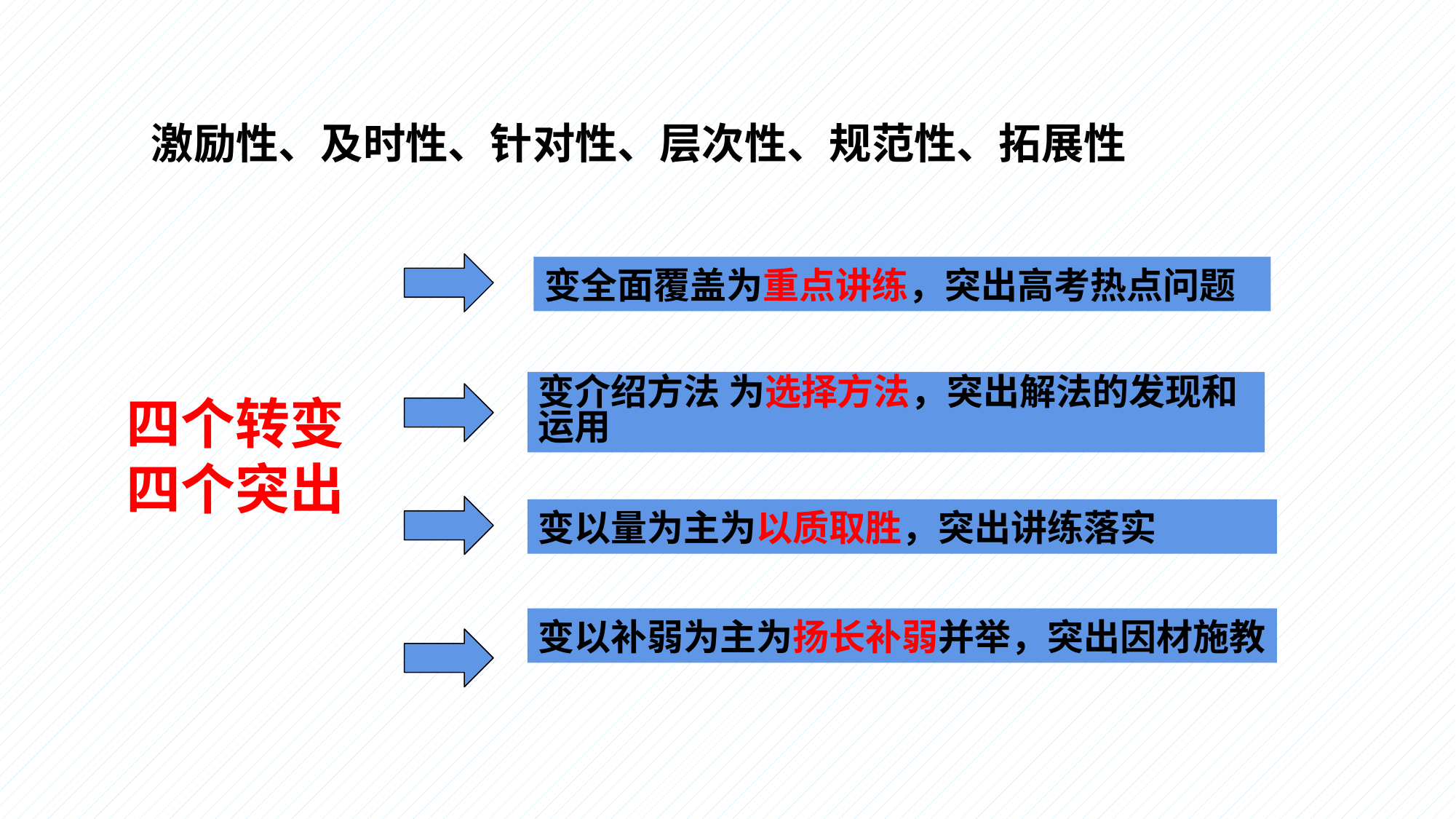

激励性、及时性、针对性、层次性、规范性、拓展性

变全面覆盖为重点讲练，突出高考热点问题
变介绍方法 为选择方法，突出解法的发现和运用
四个转变
四个突出

变以量为主为以质取胜，突出讲练落实
变以补弱为主为扬长补弱并举，突出因材施教